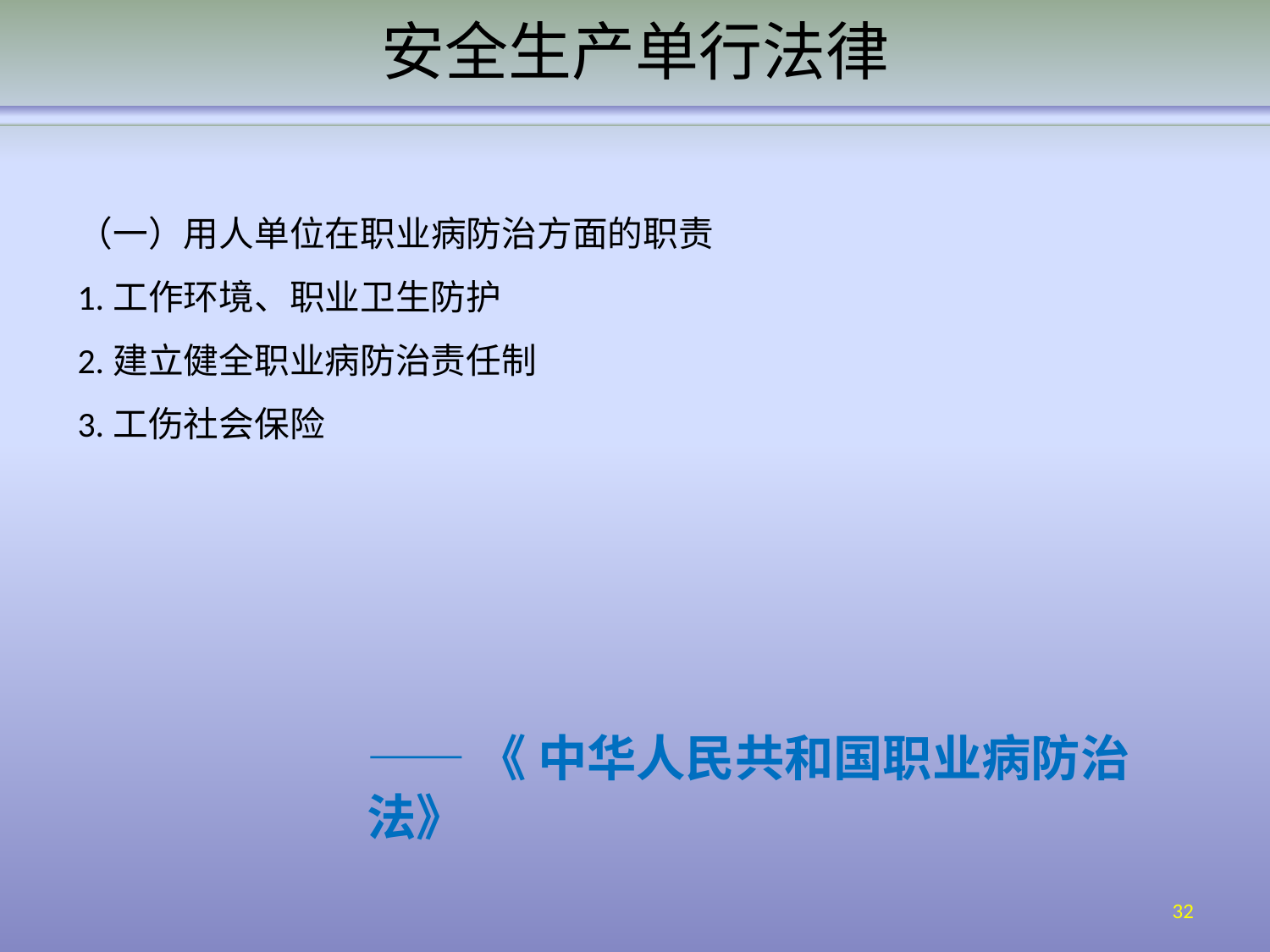

# 安全生产单行法律
（一）用人单位在职业病防治方面的职责
1.工作环境、职业卫生防护
2.建立健全职业病防治责任制
3.工伤社会保险
——《 中华人民共和国职业病防治法》
32